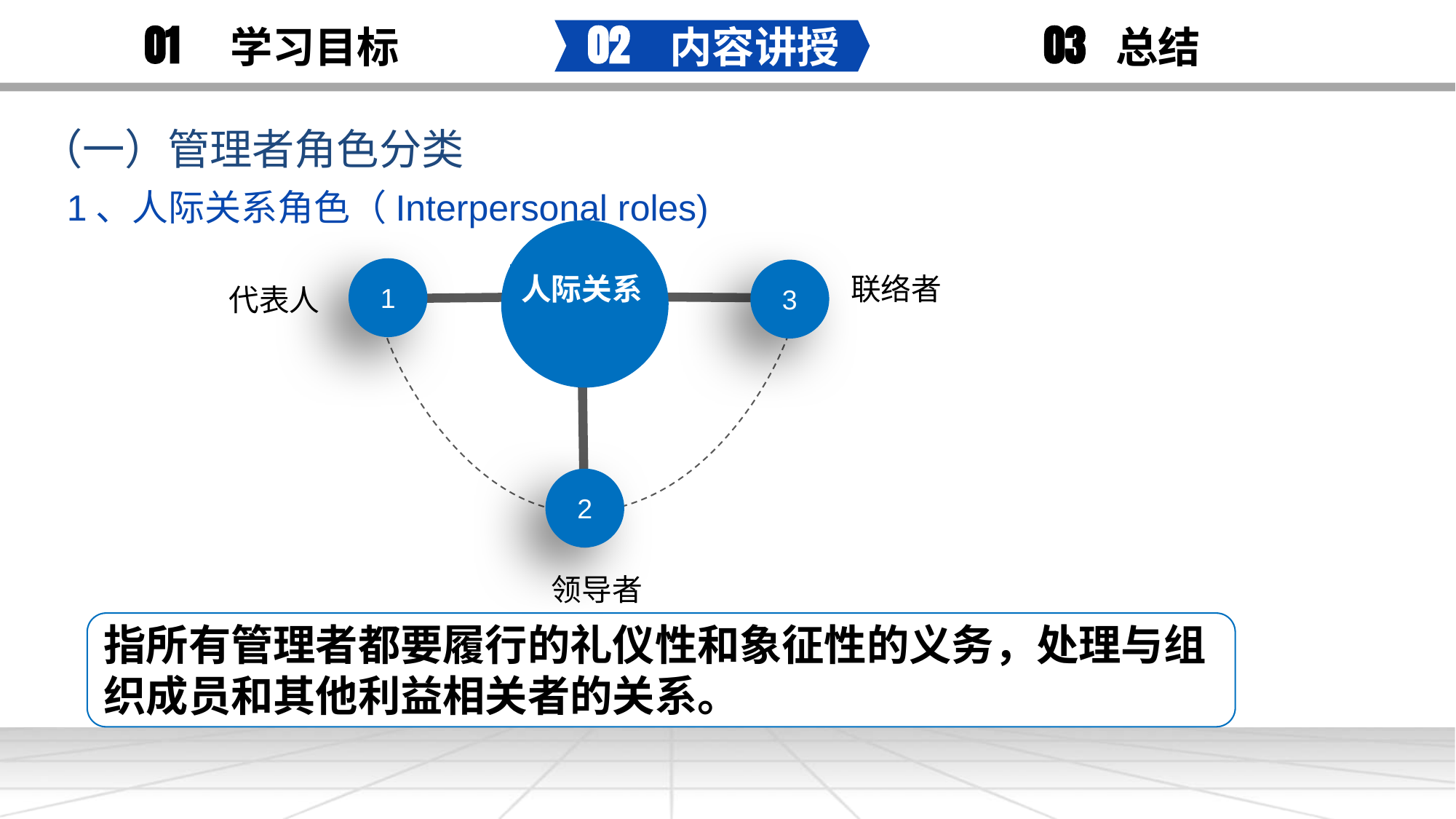

02   内容讲授
03  总结
01    学习目标

（一）管理者角色分类
添加
标题
1、人际关系角色（Interpersonal roles)

人际关系
1
3
联络者
代表人

2
领导者
指所有管理者都要履行的礼仪性和象征性的义务，处理与组织成员和其他利益相关者的关系。